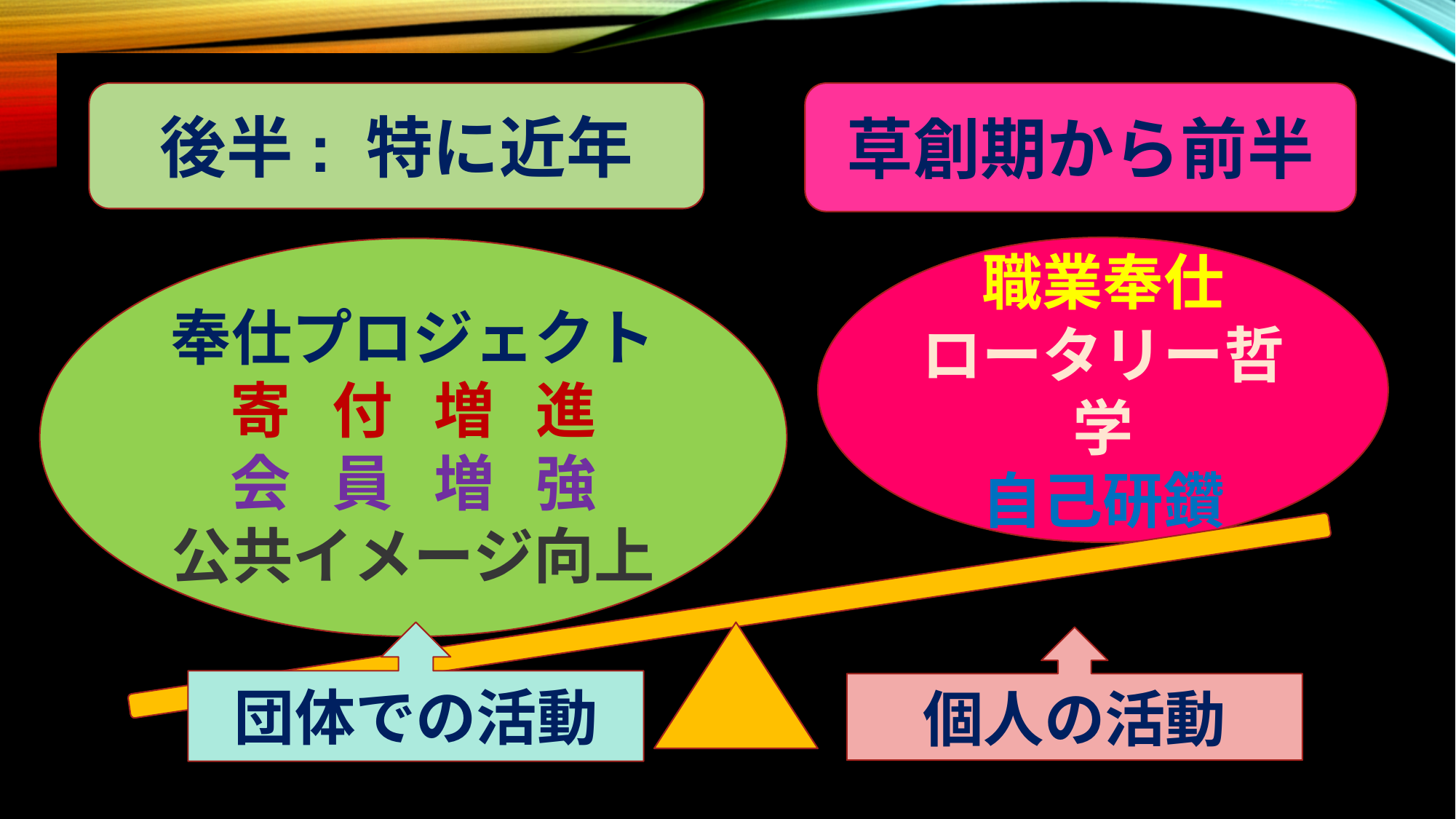

後半: 特に近年
草創期から前半

職業奉仕
ロータリー哲学
自己研鑽

奉仕プロジェクト
寄   付   増   進
会   員   増   強
公共イメージ向上

団体での活動
個人の活動